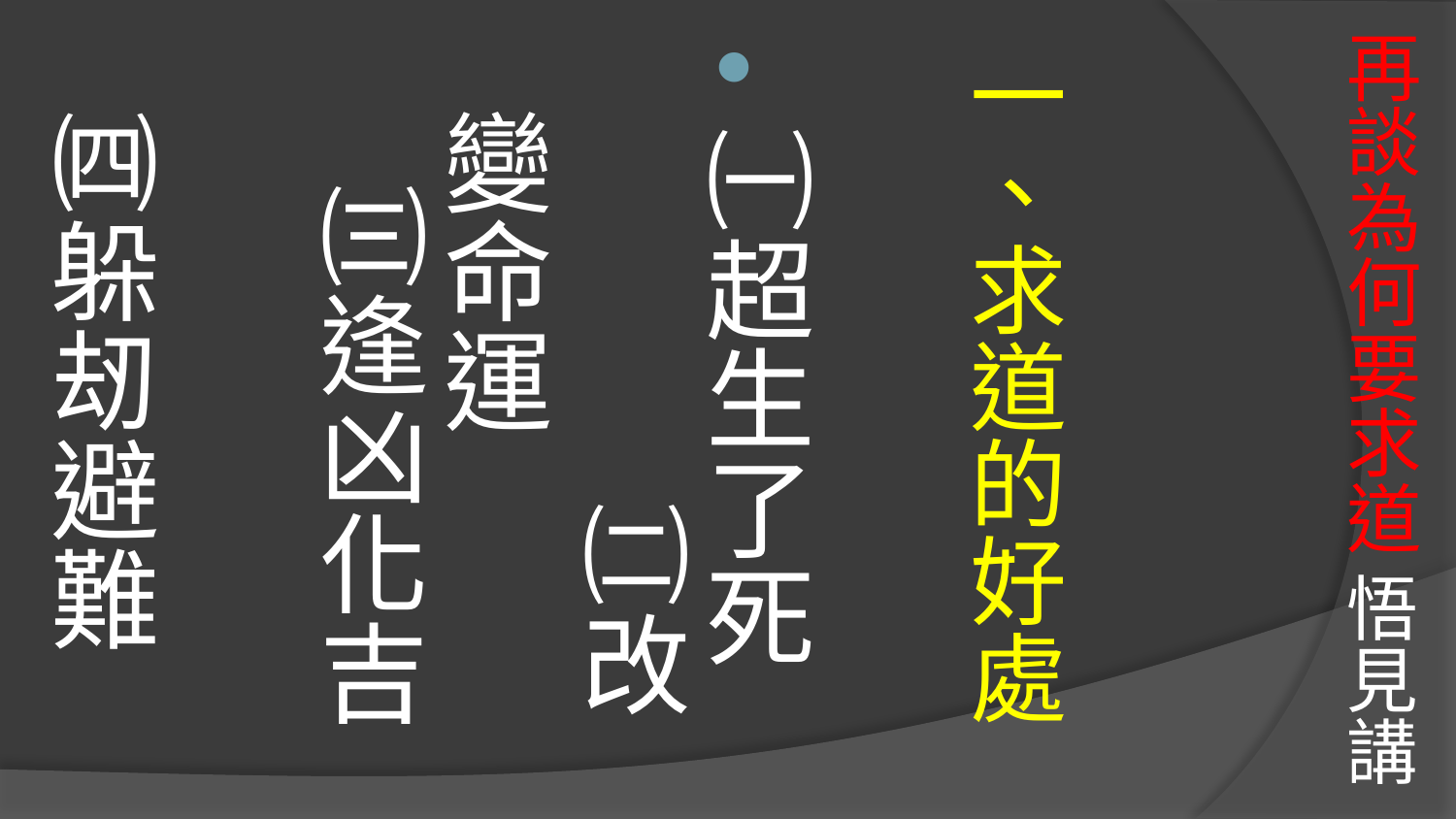

# 再談為何要求道 悟見講
一、求道的好處

㈠超生了死                     ㈡改變命運                  ㈢逢凶化吉                            ㈣躲刼避難